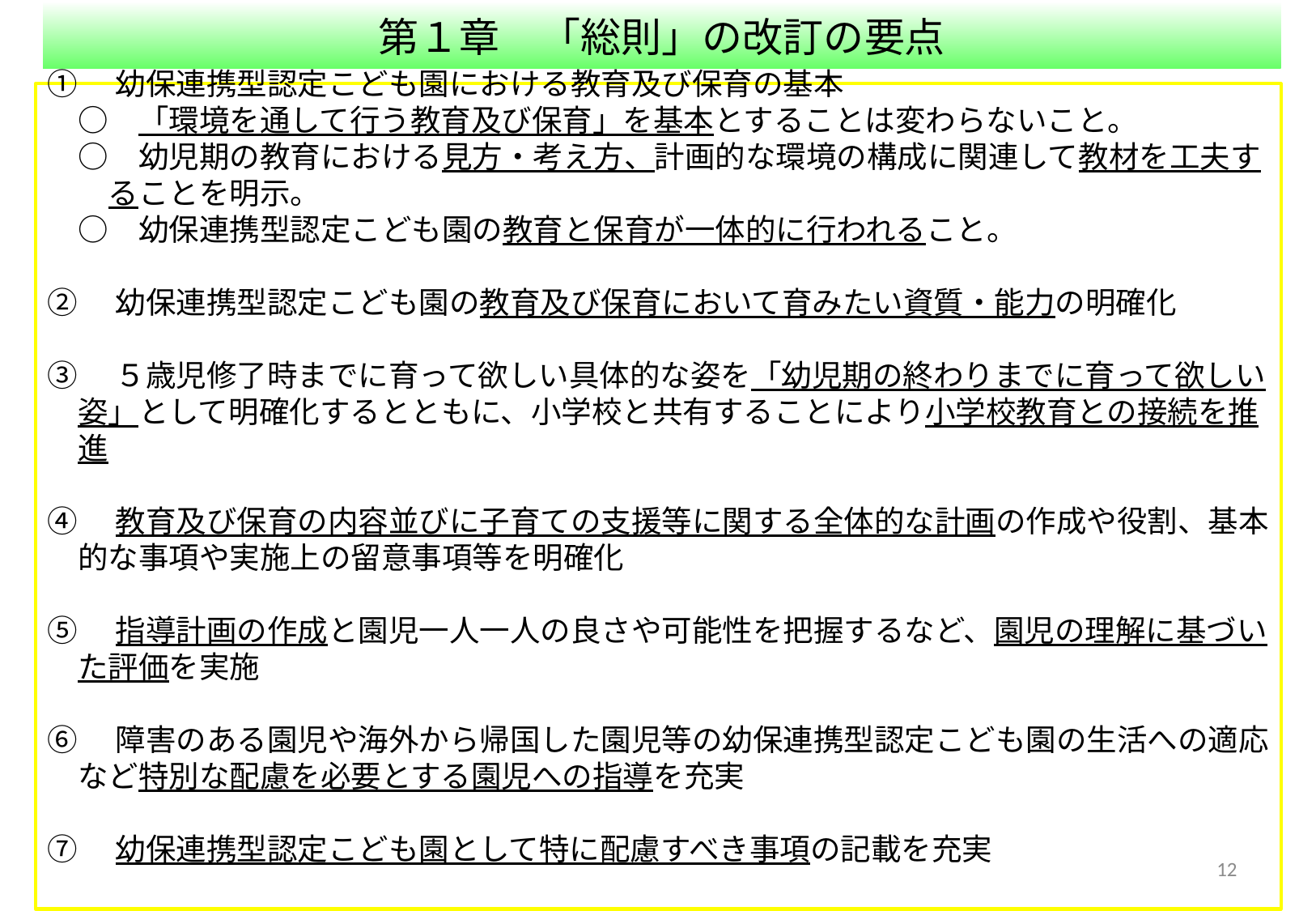

第１章　「総則」の改訂の要点

①　幼保連携型認定こども園における教育及び保育の基本
　○　「環境を通して行う教育及び保育」を基本とすることは変わらないこと。
　○　幼児期の教育における見方・考え方、計画的な環境の構成に関連して教材を工夫す
　　ることを明示。
　○　幼保連携型認定こども園の教育と保育が一体的に行われること。

②　幼保連携型認定こども園の教育及び保育において育みたい資質・能力の明確化

③　５歳児修了時までに育って欲しい具体的な姿を「幼児期の終わりまでに育って欲しい
　姿」として明確化するとともに、小学校と共有することにより小学校教育との接続を推
　進

④　教育及び保育の内容並びに子育ての支援等に関する全体的な計画の作成や役割、基本
　的な事項や実施上の留意事項等を明確化

⑤　指導計画の作成と園児一人一人の良さや可能性を把握するなど、園児の理解に基づい
　た評価を実施

⑥　障害のある園児や海外から帰国した園児等の幼保連携型認定こども園の生活への適応
　など特別な配慮を必要とする園児への指導を充実

⑦　幼保連携型認定こども園として特に配慮すべき事項の記載を充実

12